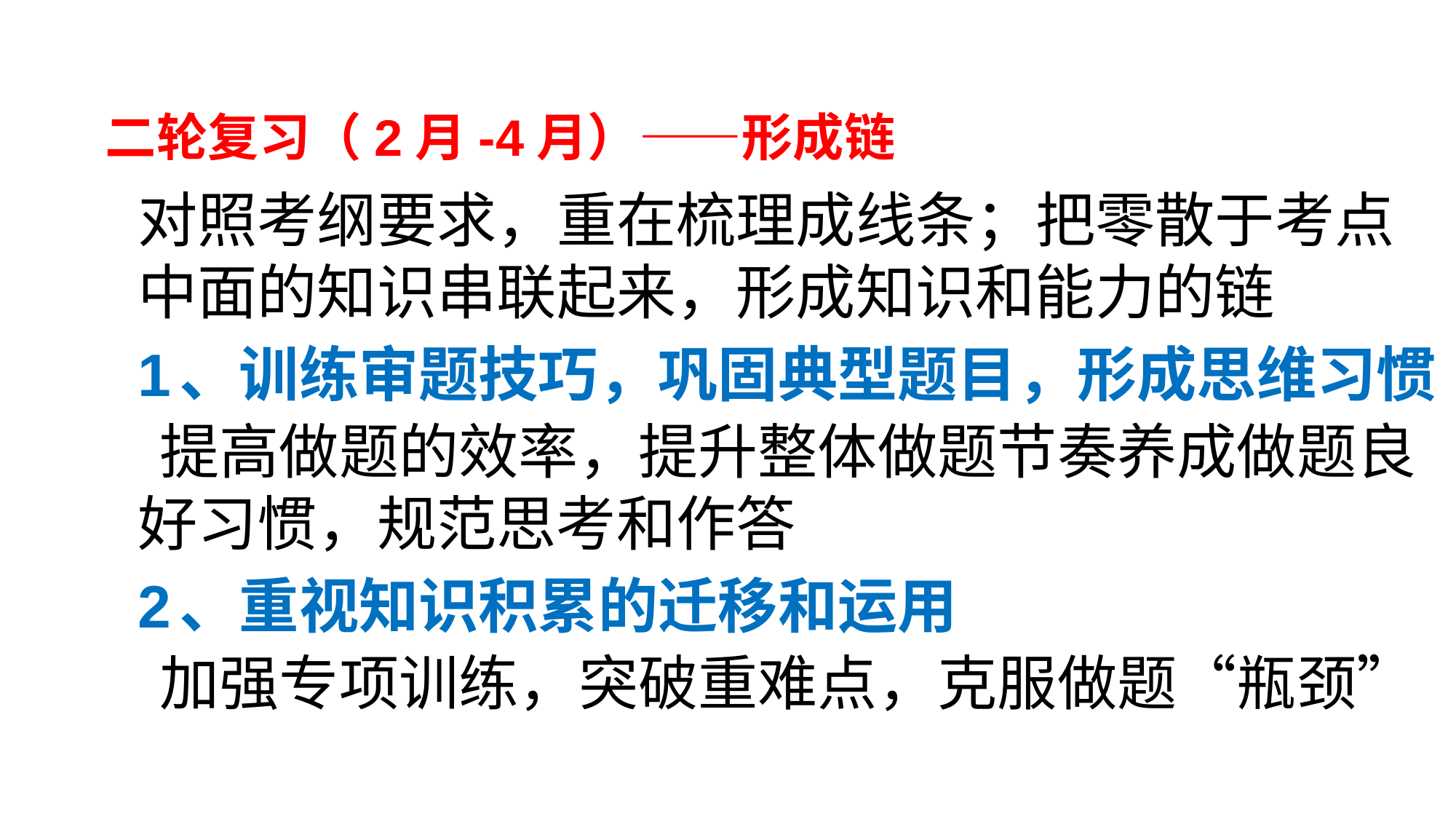

# 二轮复习（2月-4月）——形成链
对照考纲要求，重在梳理成线条；把零散于考点中面的知识串联起来，形成知识和能力的链
1、训练审题技巧，巩固典型题目，形成思维习惯
 提高做题的效率，提升整体做题节奏养成做题良好习惯，规范思考和作答
2、重视知识积累的迁移和运用
 加强专项训练，突破重难点，克服做题“瓶颈”